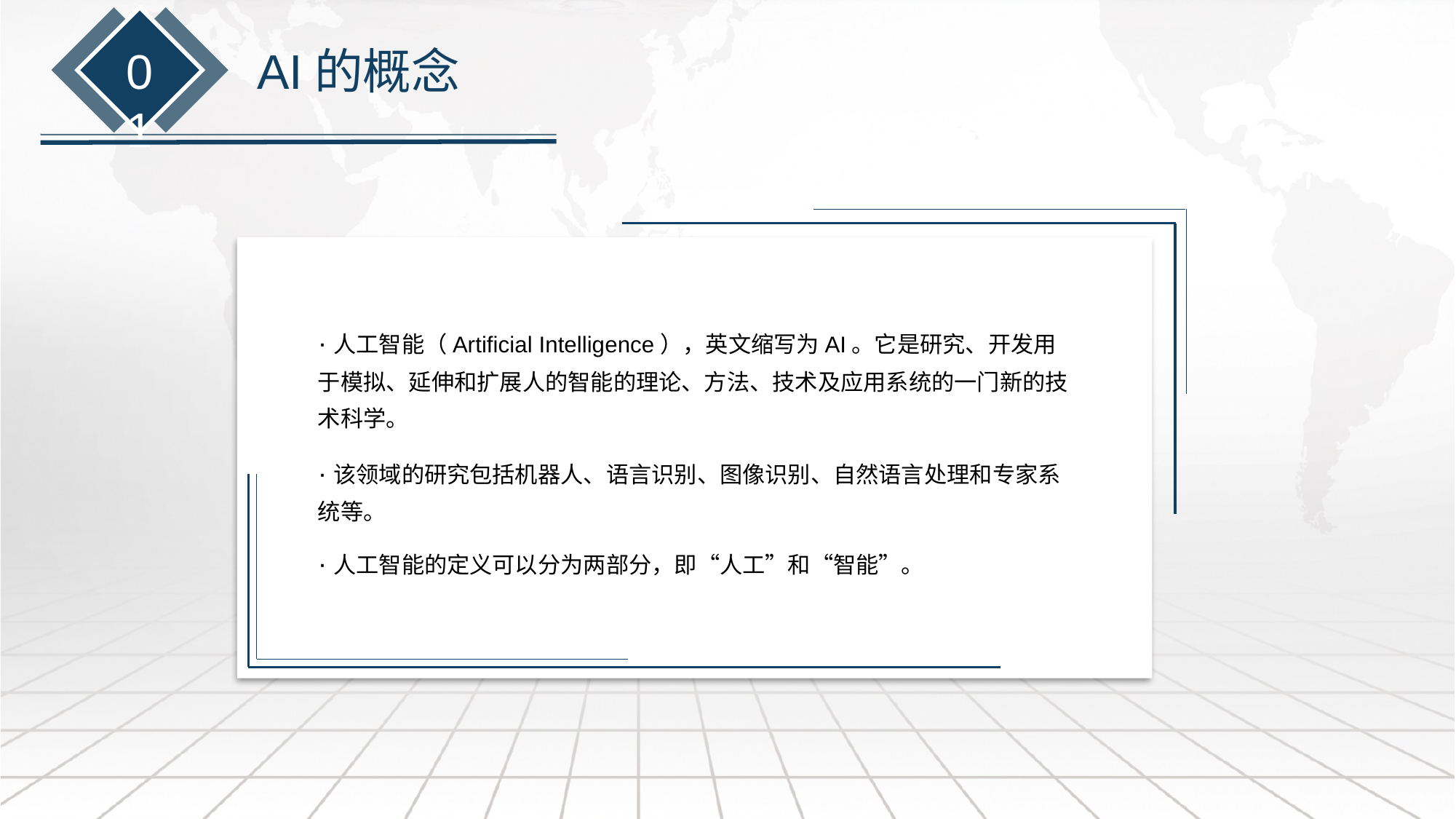

01
AI的概念

·人工智能（Artificial Intelligence），英文缩写为AI。它是研究、开发用 于模拟、延伸和扩展人的智能的理论、方法、技术及应用系统的一门新的技术科学。
·该领域的研究包括机器人、语言识别、图像识别、自然语言处理和专家系统等。
·人工智能的定义可以分为两部分，即“人工”和“智能”。